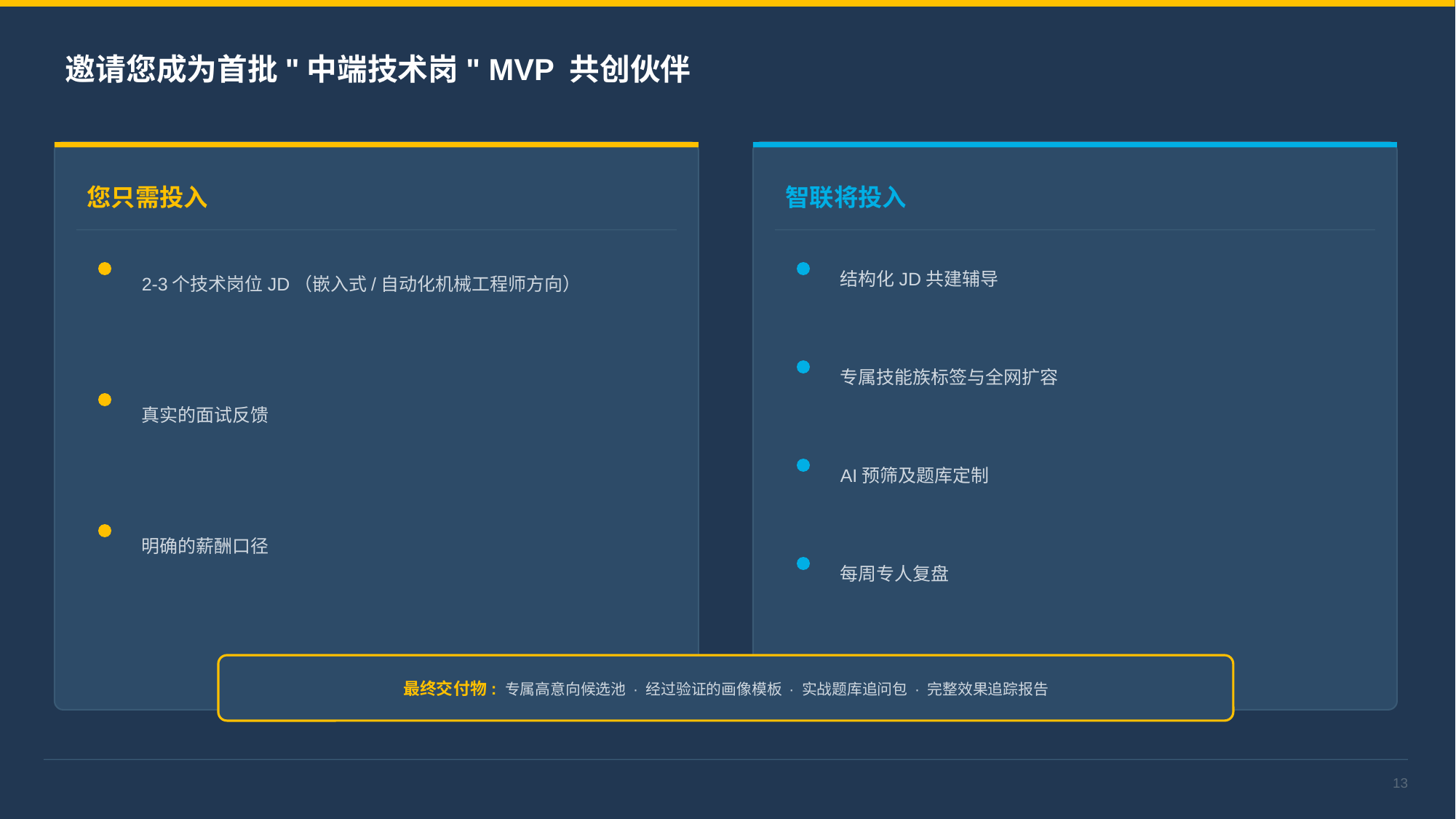

邀请您成为首批"中端技术岗" MVP 共创伙伴

您只需投入
智联将投入

2-3个技术岗位JD（嵌入式/自动化机械工程师方向）
结构化JD共建辅导

专属技能族标签与全网扩容

真实的面试反馈

AI预筛及题库定制

明确的薪酬口径

每周专人复盘

最终交付物: 专属高意向候选池 · 经过验证的画像模板 · 实战题库追问包 · 完整效果追踪报告

13